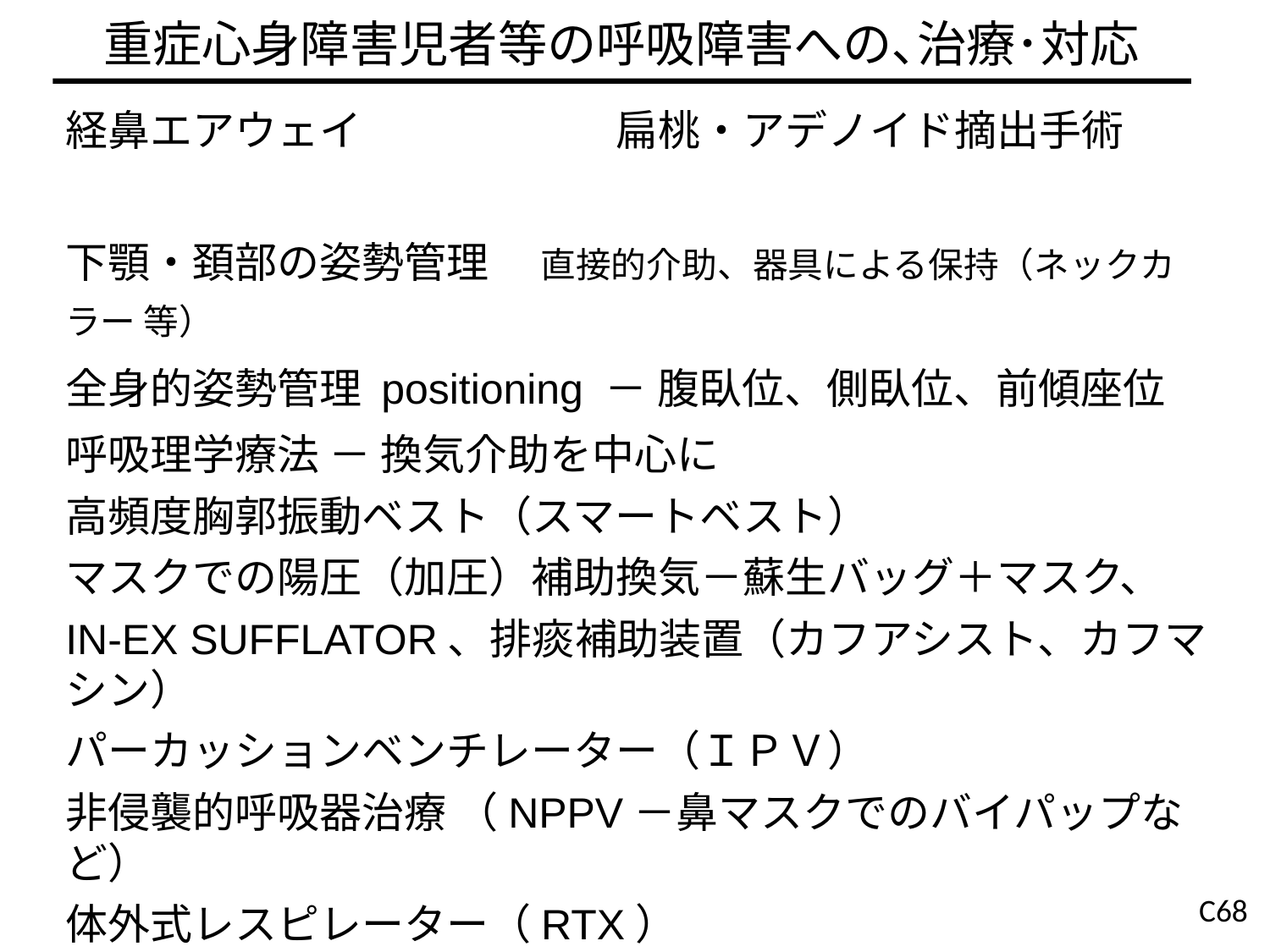

重症心身障害児者等の呼吸障害への､治療･対応

経鼻エアウェイ　　　　　　扁桃・アデノイド摘出手術
下顎・頚部の姿勢管理 　直接的介助、器具による保持（ネックカラー 等）
全身的姿勢管理 positioning － 腹臥位、側臥位、前傾座位
呼吸理学療法 － 換気介助を中心に
高頻度胸郭振動ベスト（スマートベスト）
マスクでの陽圧（加圧）補助換気－蘇生バッグ＋マスク、
IN-EX SUFFLATOR、排痰補助装置（カフアシスト、カフマシン）
パーカッションベンチレーター（ＩＰＶ）
非侵襲的呼吸器治療 （NPPV－鼻マスクでのバイパップなど）
体外式レスピレーター（RTX）
気管切開 － 重度誤嚥を伴うケースでは、食道気管分離術式
気管切開による人工呼吸器治療（TPPV）
誤嚥への合理的対応　　　　　胃食道逆流症への対応
C68